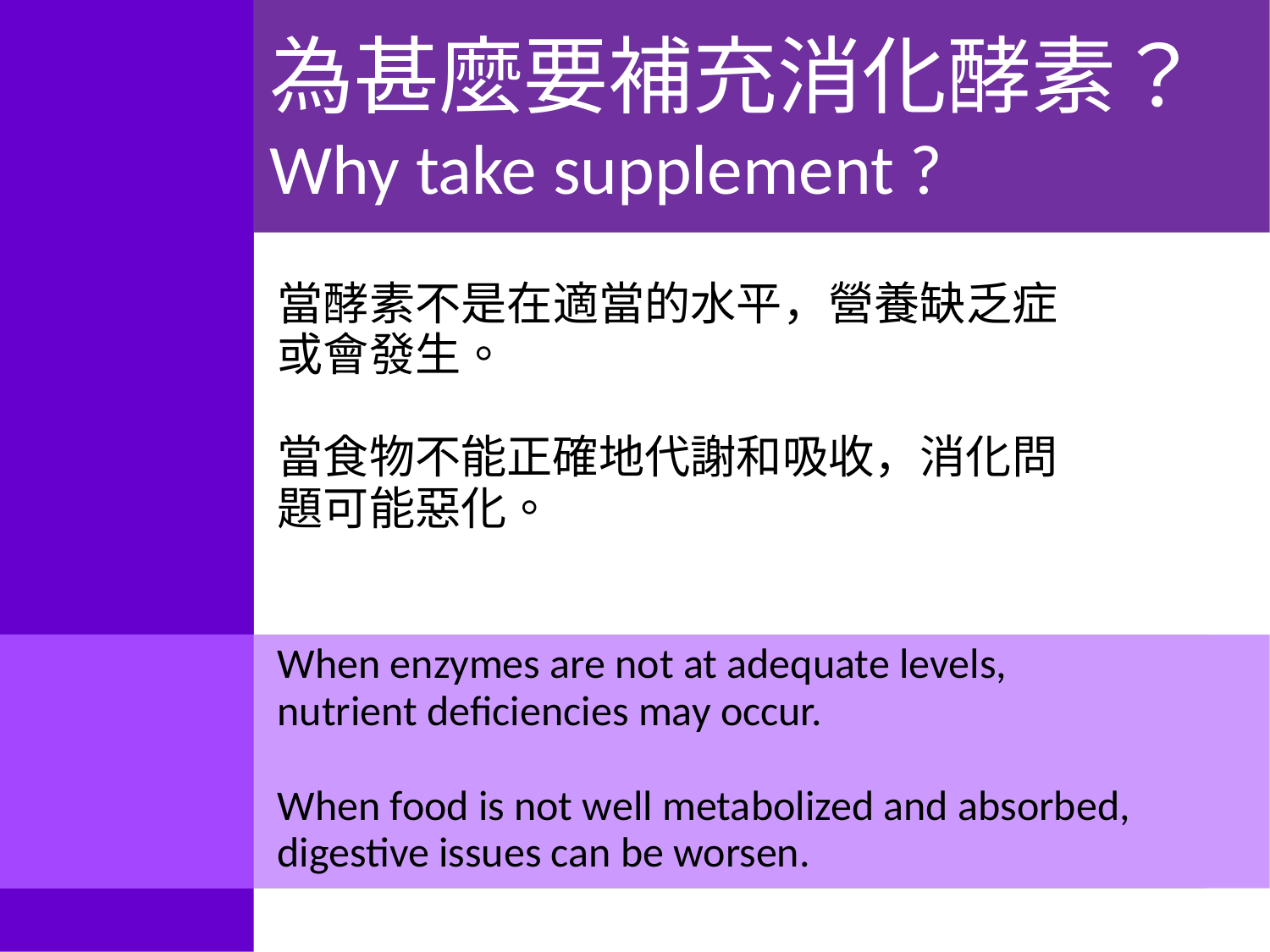

為甚麼要補充消化酵素？
Why take supplement ?
當酵素不是在適當的水平，營養缺乏症或會發生。

當食物不能正確地代謝和吸收，消化問題可能惡化。
When enzymes are not at adequate levels, nutrient deficiencies may occur.

When food is not well metabolized and absorbed, digestive issues can be worsen.